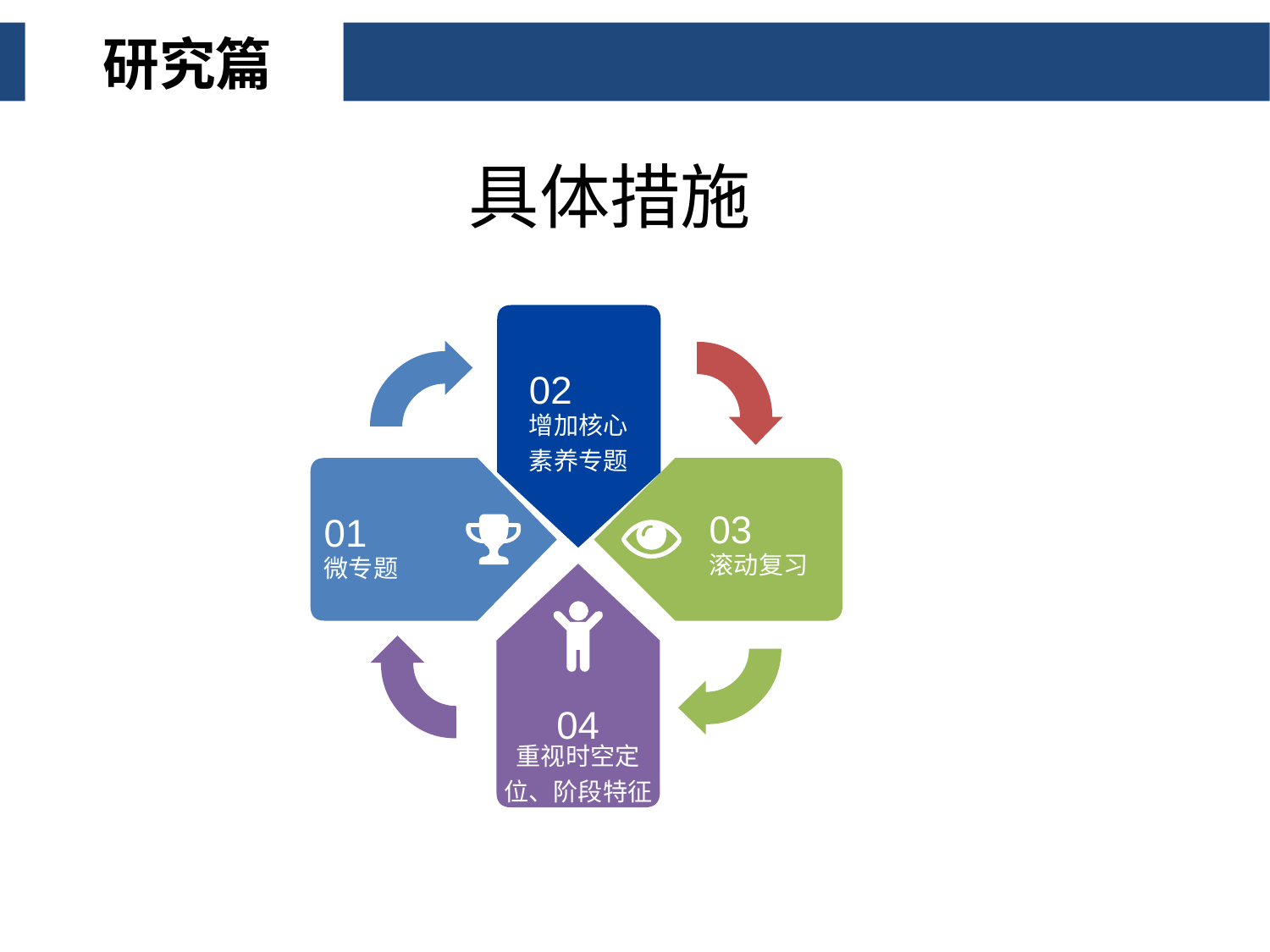

研究篇
具体措施

02
文字内容

01
微专题

04
重视时空定位、阶段特征
02
02
增加核心素养专题
03
滚动复习